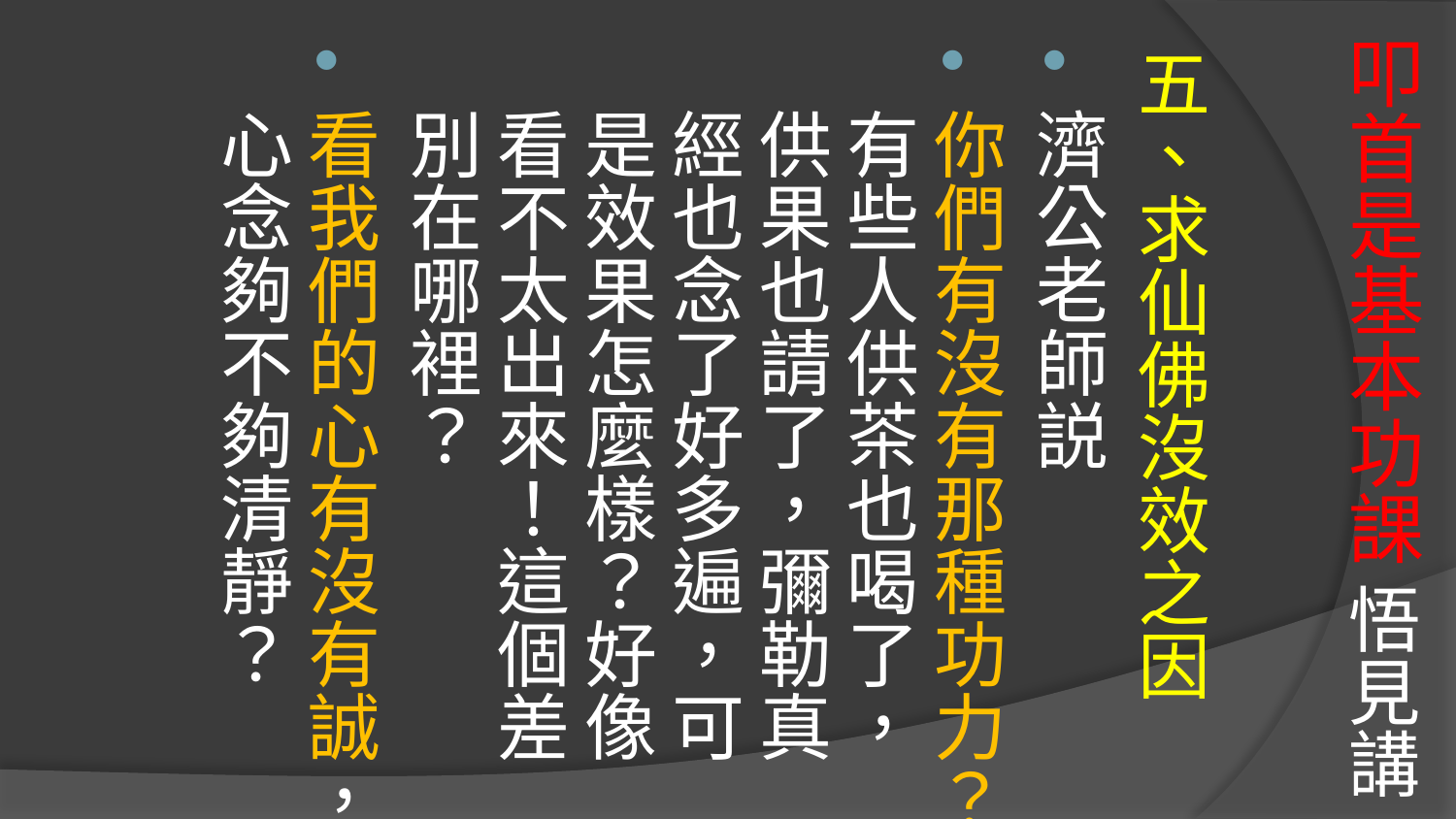

五、求仙佛沒效之因
濟公老師説
你們有沒有那種功力？有些人供茶也喝了，供果也請了，彌勒真經也念了好多遍，可是效果怎麼樣？好像看不太出來！這個差別在哪裡？
看我們的心有沒有誠，心念夠不夠清靜？
# 叩首是基本功課 悟見講